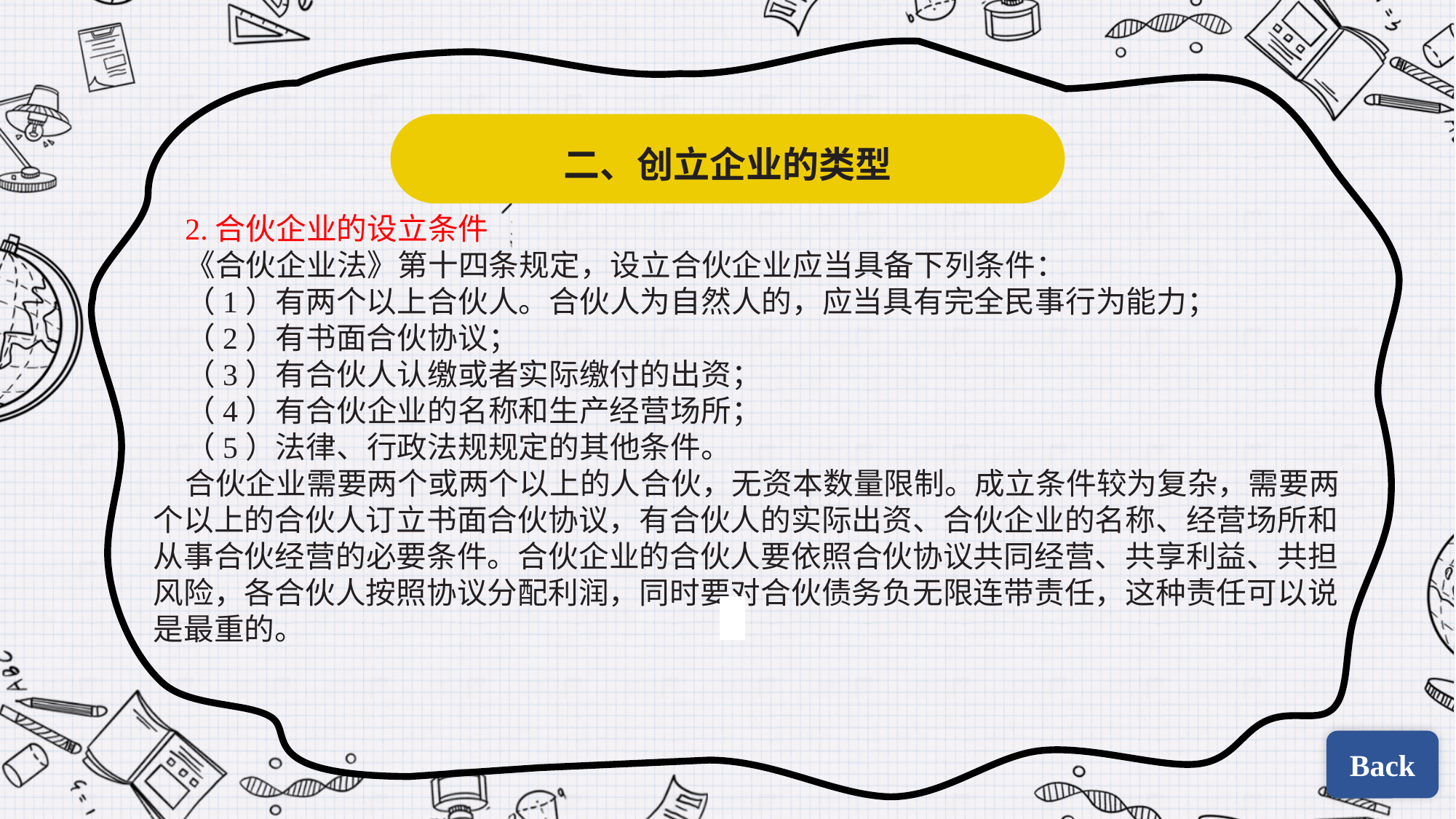

二、创立企业的类型
2.合伙企业的设立条件
《合伙企业法》第十四条规定，设立合伙企业应当具备下列条件：
（1）有两个以上合伙人。合伙人为自然人的，应当具有完全民事行为能力；
（2）有书面合伙协议；
（3）有合伙人认缴或者实际缴付的出资；
（4）有合伙企业的名称和生产经营场所；
（5）法律、行政法规规定的其他条件。
合伙企业需要两个或两个以上的人合伙，无资本数量限制。成立条件较为复杂，需要两个以上的合伙人订立书面合伙协议，有合伙人的实际出资、合伙企业的名称、经营场所和从事合伙经营的必要条件。合伙企业的合伙人要依照合伙协议共同经营、共享利益、共担风险，各合伙人按照协议分配利润，同时要对合伙债务负无限连带责任，这种责任可以说是最重的。
|  |  |
| --- | --- |
|  |  |

Back